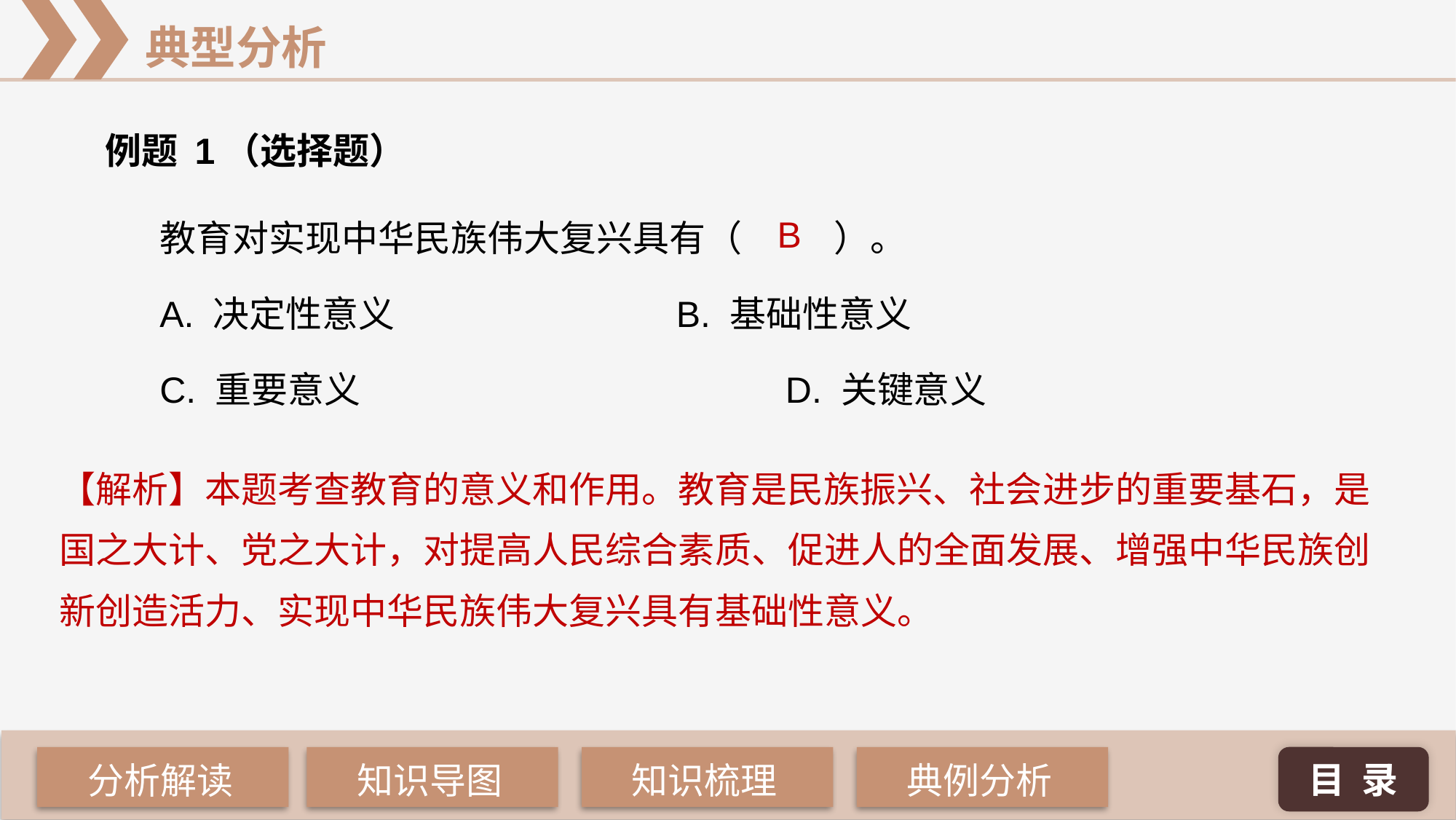

例题 1（选择题）
教育对实现中华民族伟大复兴具有（ 	         ）。
A. 决定性意义 		 	  B. 基础性意义
C. 重要意义	     			  D. 关键意义
B
【解析】本题考查教育的意义和作用。教育是民族振兴、社会进步的重要基石，是国之大计、党之大计，对提高人民综合素质、促进人的全面发展、增强中华民族创新创造活力、实现中华民族伟大复兴具有基础性意义。